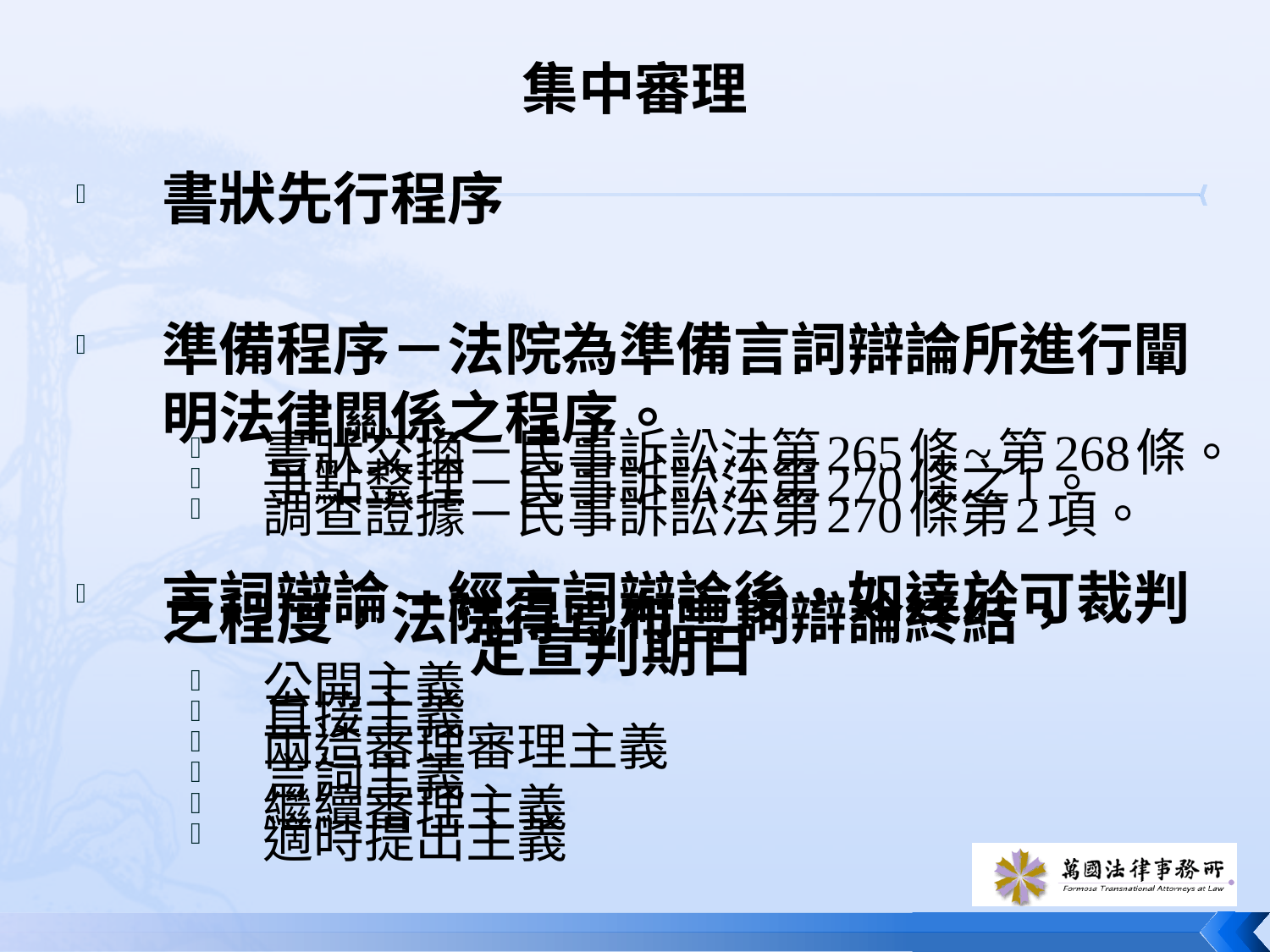

# 集中審理
書狀先行程序

準備程序－法院為準備言詞辯論所進行闡明法律關係之程序。
書狀交換－民事訴訟法第265條~第268條。
爭點整理－民事訴訟法第270條之1。
調查證據－民事訴訟法第270條第2項。

言詞辯論－經言詞辯論後，如達於可裁判之程度，法院得宣布言詞辯論終結，
                              定宣判期日
公開主義
直接主義
兩造審理審理主義
言詞主義
繼續審理主義
適時提出主義